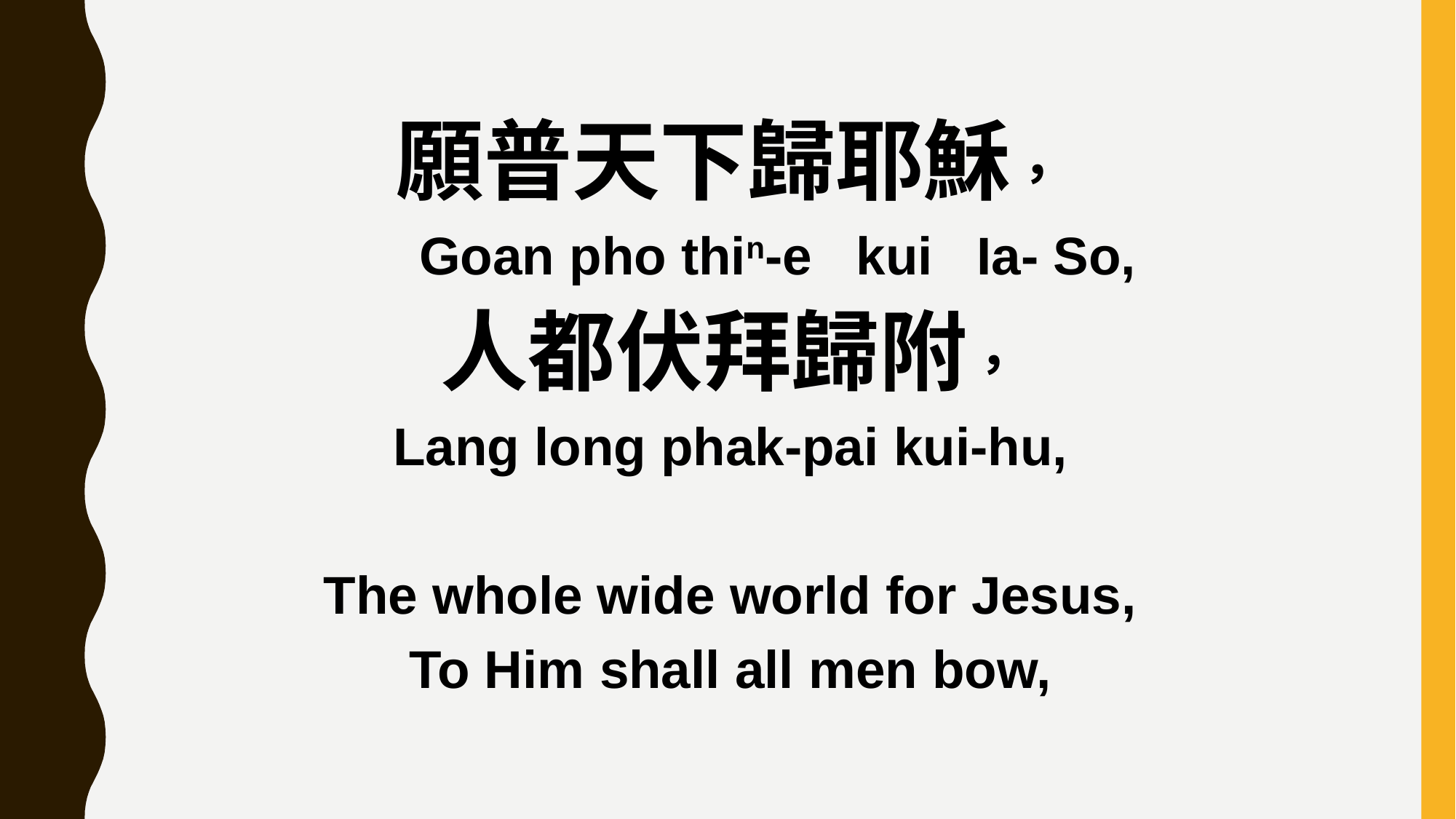

願普天下歸耶穌，
               Goan pho thin-e   kui   Ia- So,
人都伏拜歸附，
Lang long phak-pai kui-hu,

The whole wide world for Jesus,
To Him shall all men bow,